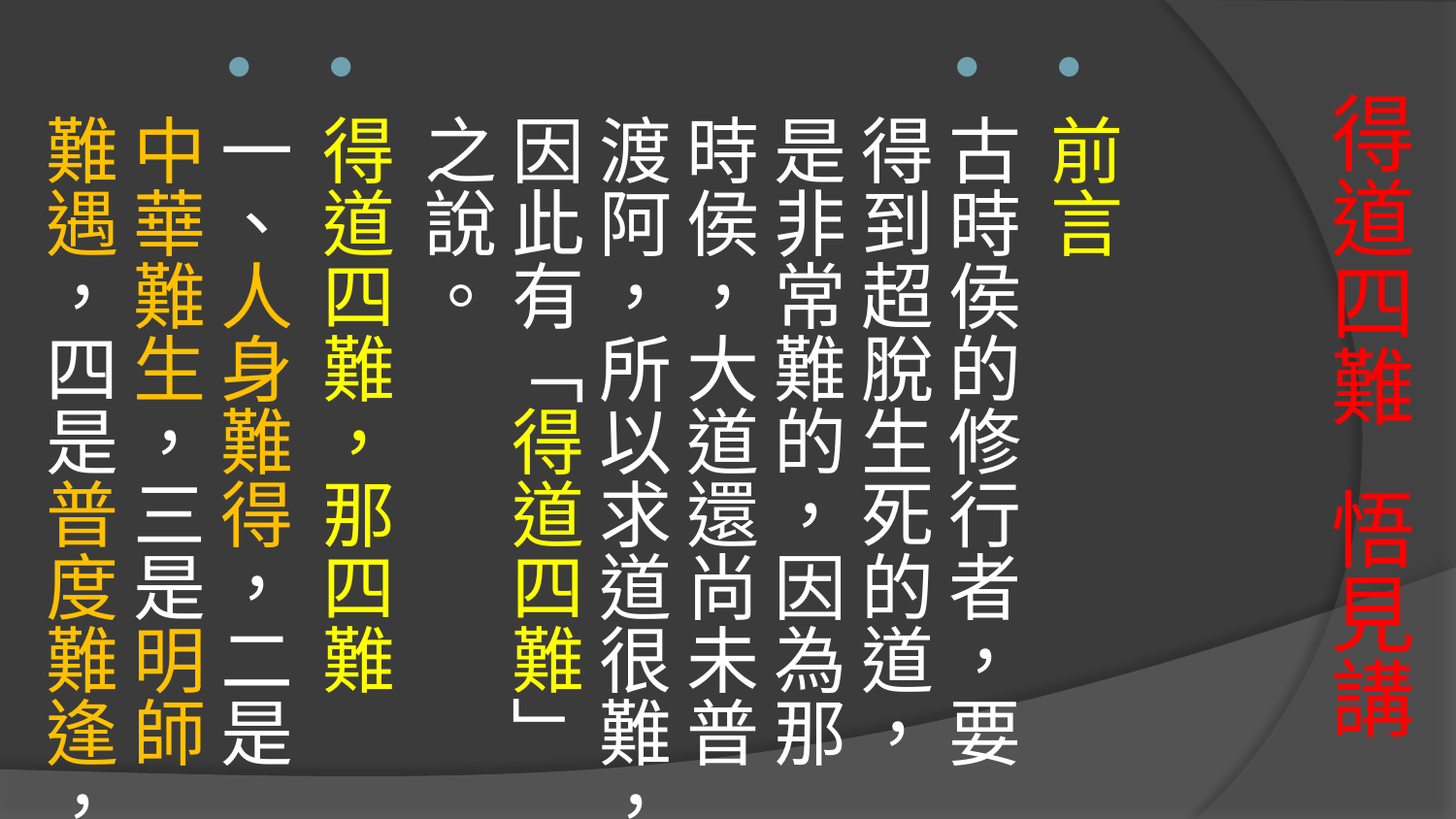

前言
古時侯的修行者，要得到超脫生死的道，是非常難的，因為那時侯，大道還尚未普渡阿，所以求道很難，因此有「得道四難」之說。
得道四難，那四難
一、人身難得，二是中華難生，三是明師難遇，四是普度難逢，
# 得道四難   悟見講